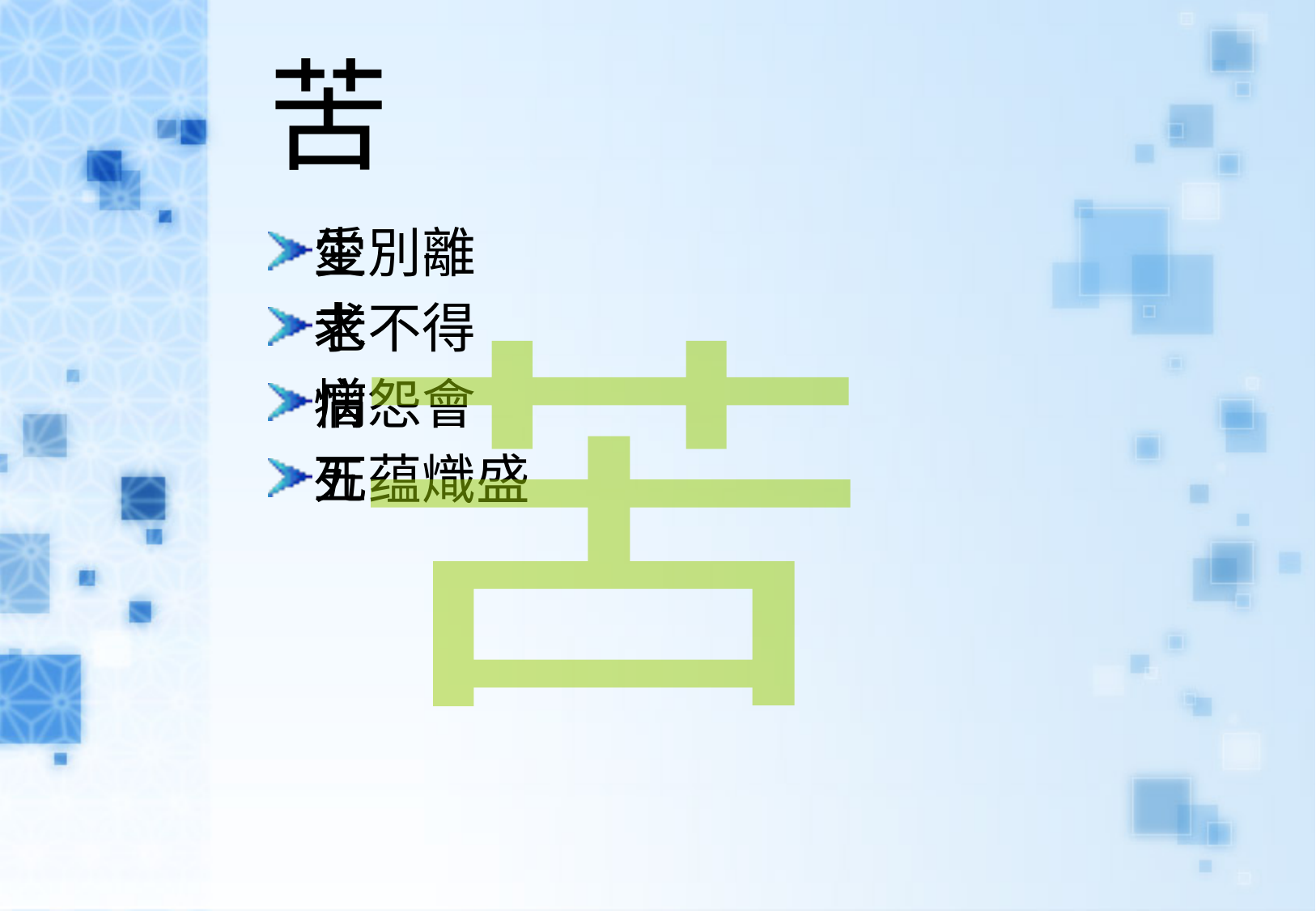

# 苦
生
老
病
死

愛別離
求不得
憎怨會
五蕴熾盛
苦